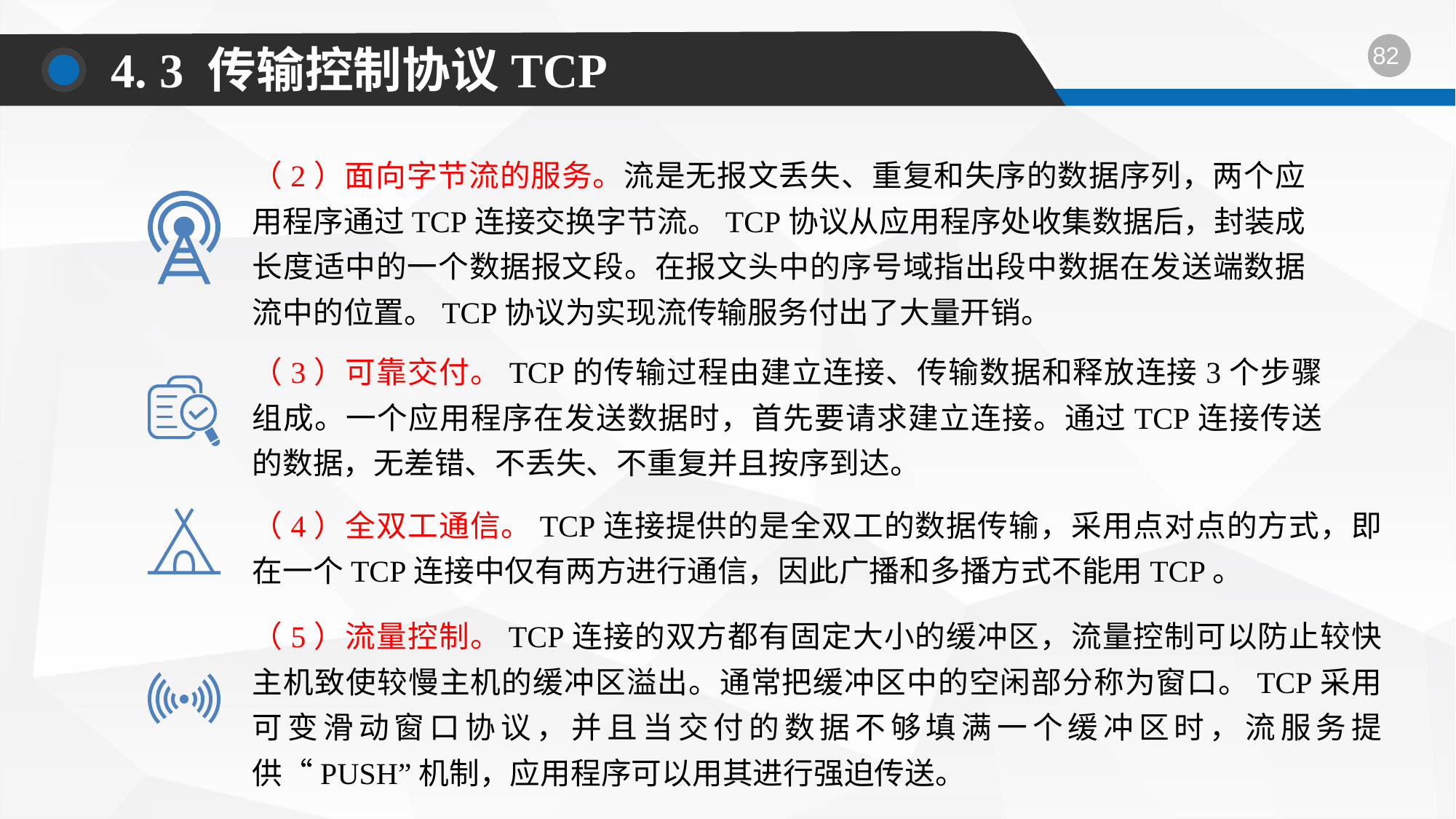

4. 3 传输控制协议TCP
（2）面向字节流的服务。流是无报文丢失、重复和失序的数据序列，两个应用程序通过TCP连接交换字节流。TCP协议从应用程序处收集数据后，封装成长度适中的一个数据报文段。在报文头中的序号域指出段中数据在发送端数据流中的位置。TCP协议为实现流传输服务付出了大量开销。

（3）可靠交付。TCP的传输过程由建立连接、传输数据和释放连接3个步骤组成。一个应用程序在发送数据时，首先要请求建立连接。通过TCP连接传送的数据，无差错、不丢失、不重复并且按序到达。

（4）全双工通信。TCP连接提供的是全双工的数据传输，采用点对点的方式，即在一个TCP连接中仅有两方进行通信，因此广播和多播方式不能用TCP。

（5）流量控制。TCP连接的双方都有固定大小的缓冲区，流量控制可以防止较快主机致使较慢主机的缓冲区溢出。通常把缓冲区中的空闲部分称为窗口。TCP采用可变滑动窗口协议，并且当交付的数据不够填满一个缓冲区时，流服务提供“PUSH”机制，应用程序可以用其进行强迫传送。